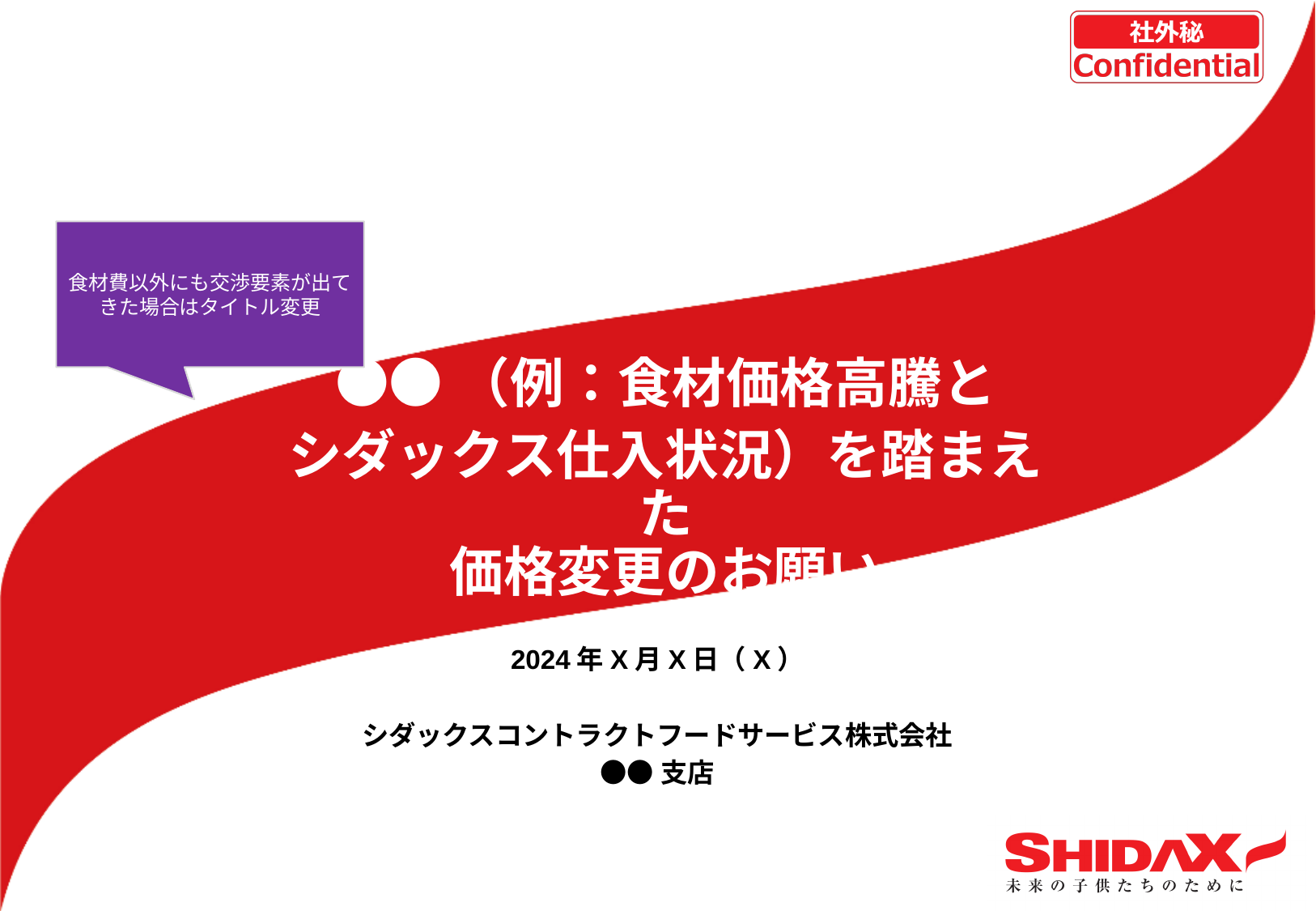

食材費以外にも交渉要素が出てきた場合はタイトル変更
●●（例：食材価格高騰と
シダックス仕入状況）を踏まえた
価格変更のお願い
2024年X月X日（X）

シダックスコントラクトフードサービス株式会社
●●支店